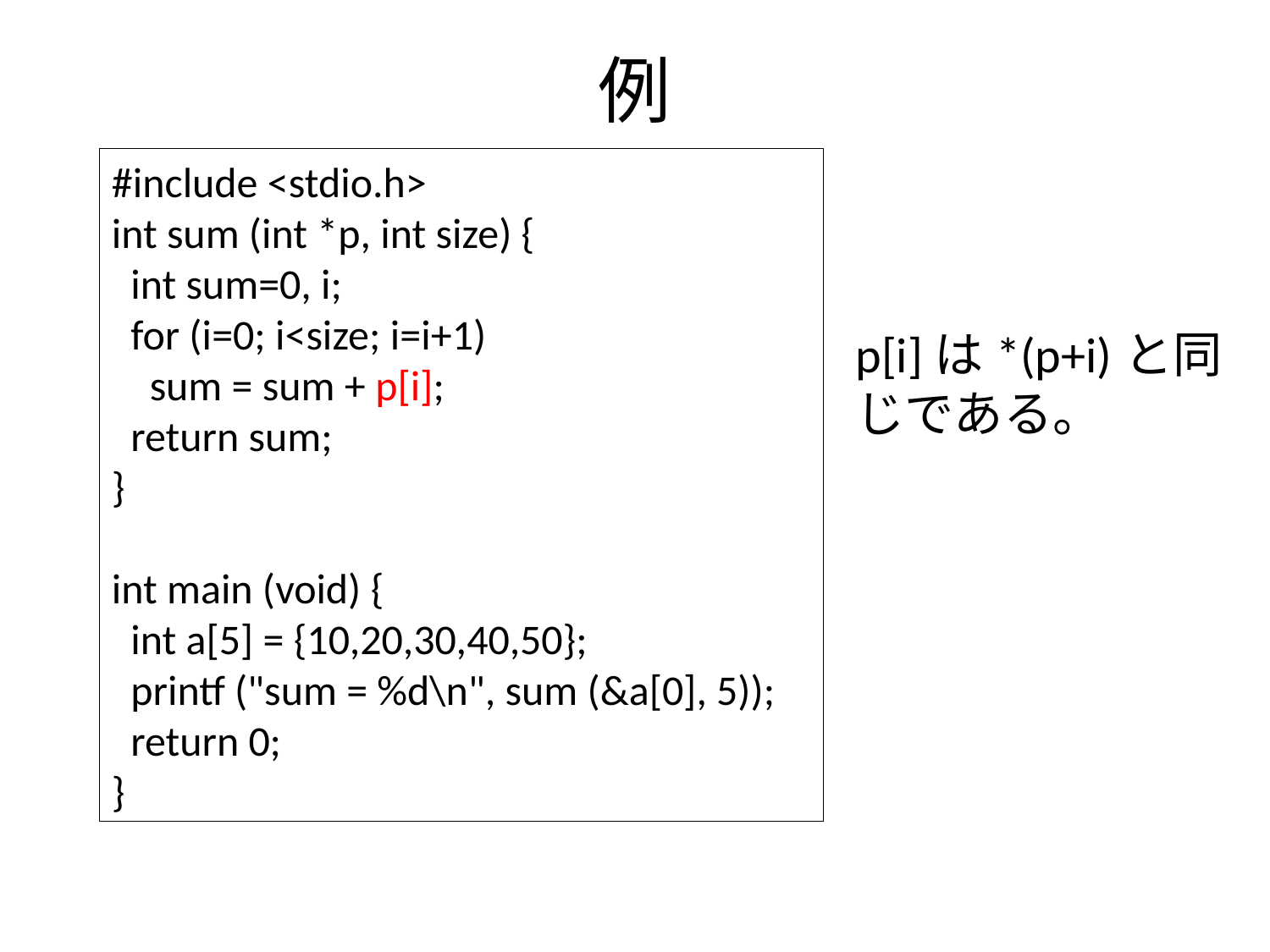

# 例
#include <stdio.h>
int sum (int *p, int size) {
  int sum=0, i;
  for (i=0; i<size; i=i+1)
    sum = sum + p[i];
  return sum;
}

int main (void) {
  int a[5] = {10,20,30,40,50};
  printf ("sum = %d\n", sum (&a[0], 5));
  return 0;
}
p[i]は*(p+i)と同じである。